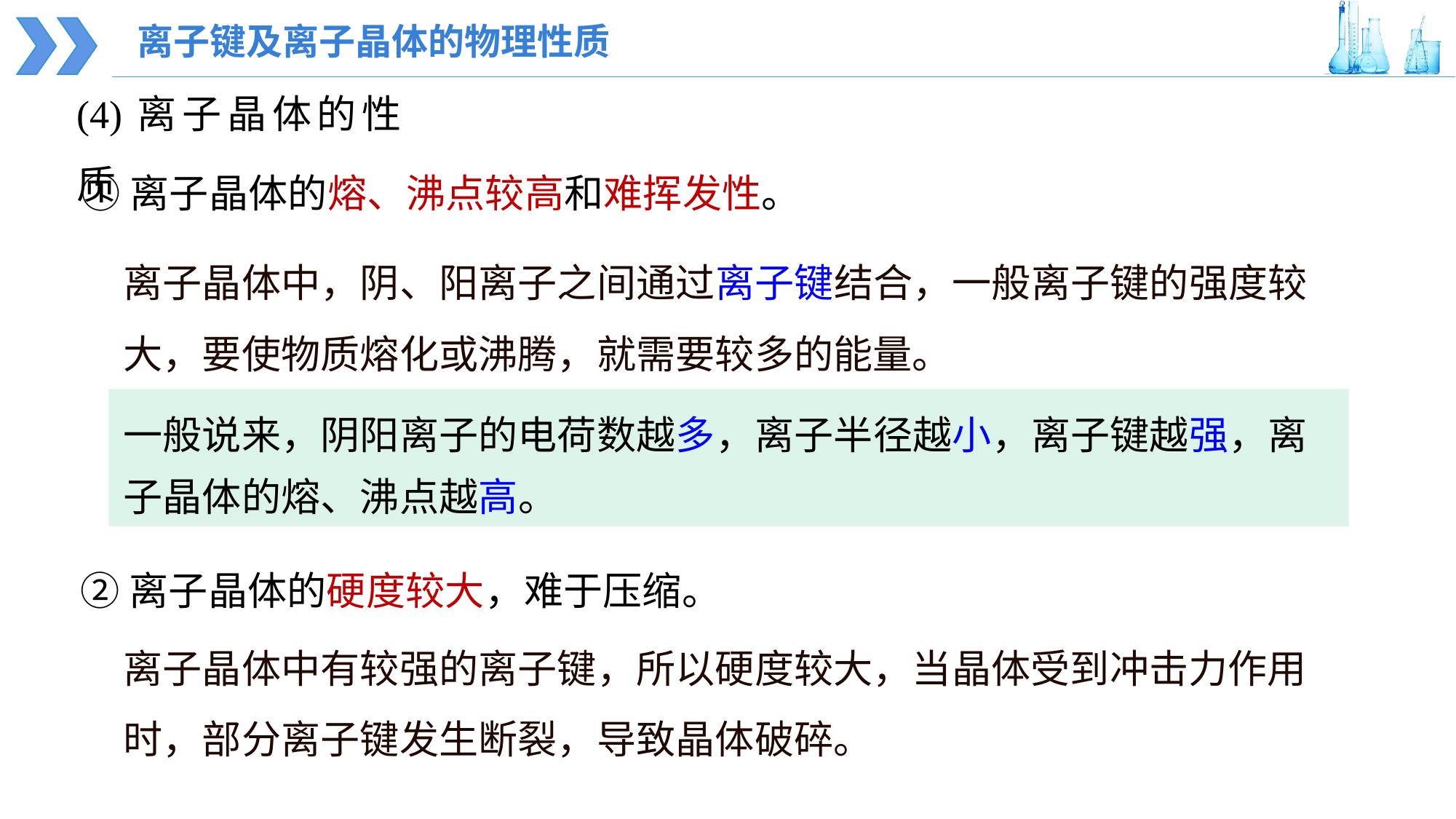

离子键及离子晶体的物理性质
(4)离子晶体的性质
①离子晶体的熔、沸点较高和难挥发性。
离子晶体中，阴、阳离子之间通过离子键结合，一般离子键的强度较大，要使物质熔化或沸腾，就需要较多的能量。
一般说来，阴阳离子的电荷数越多，离子半径越小，离子键越强，离子晶体的熔、沸点越高。
②离子晶体的硬度较大，难于压缩。
离子晶体中有较强的离子键，所以硬度较大，当晶体受到冲击力作用时，部分离子键发生断裂，导致晶体破碎。